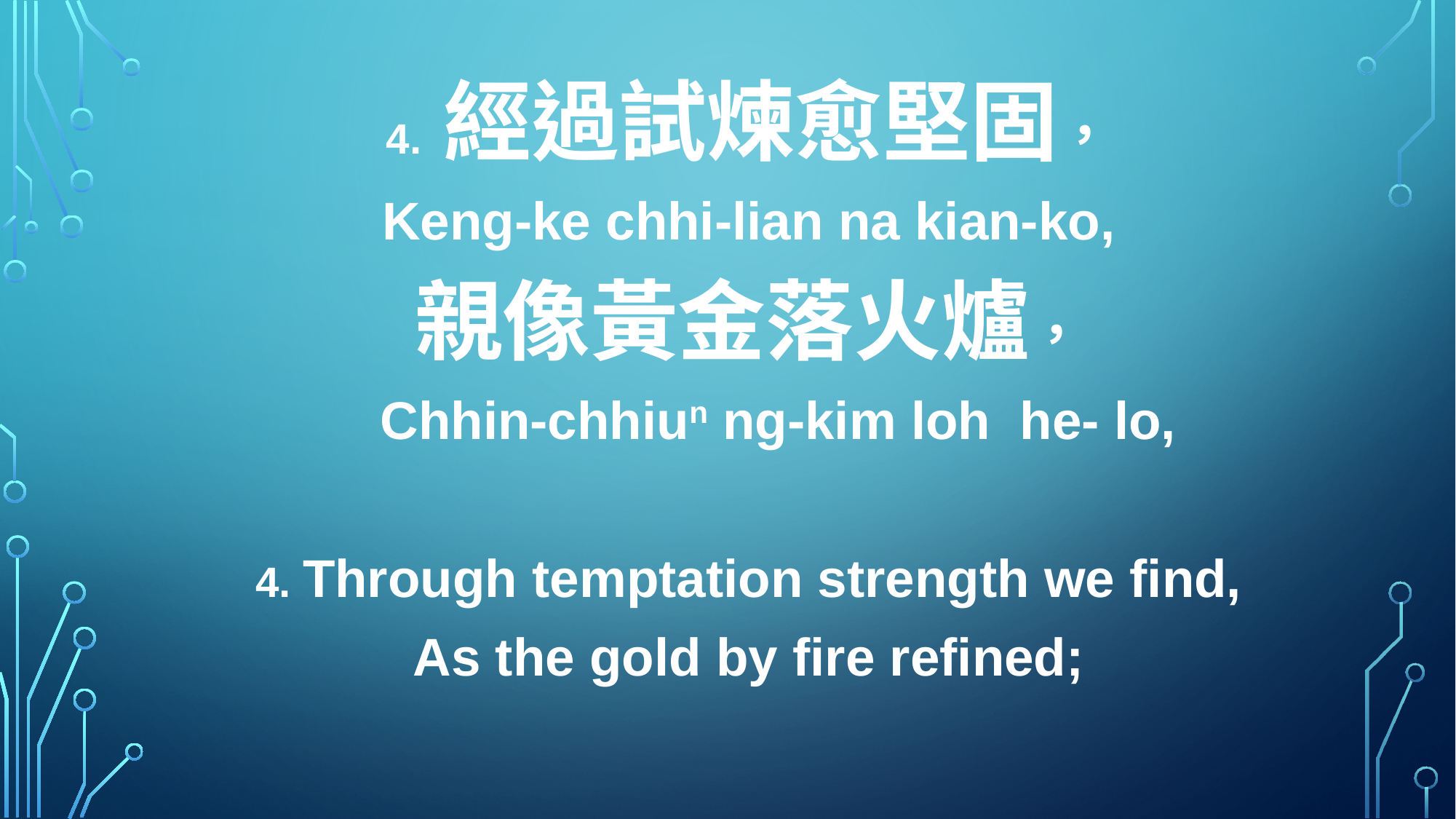

4. 經過試煉愈堅固，
Keng-ke chhi-lian na kian-ko,
親像黃金落火爐，
               Chhin-chhiun ng-kim loh  he- lo,

4. Through temptation strength we find,
As the gold by fire refined;